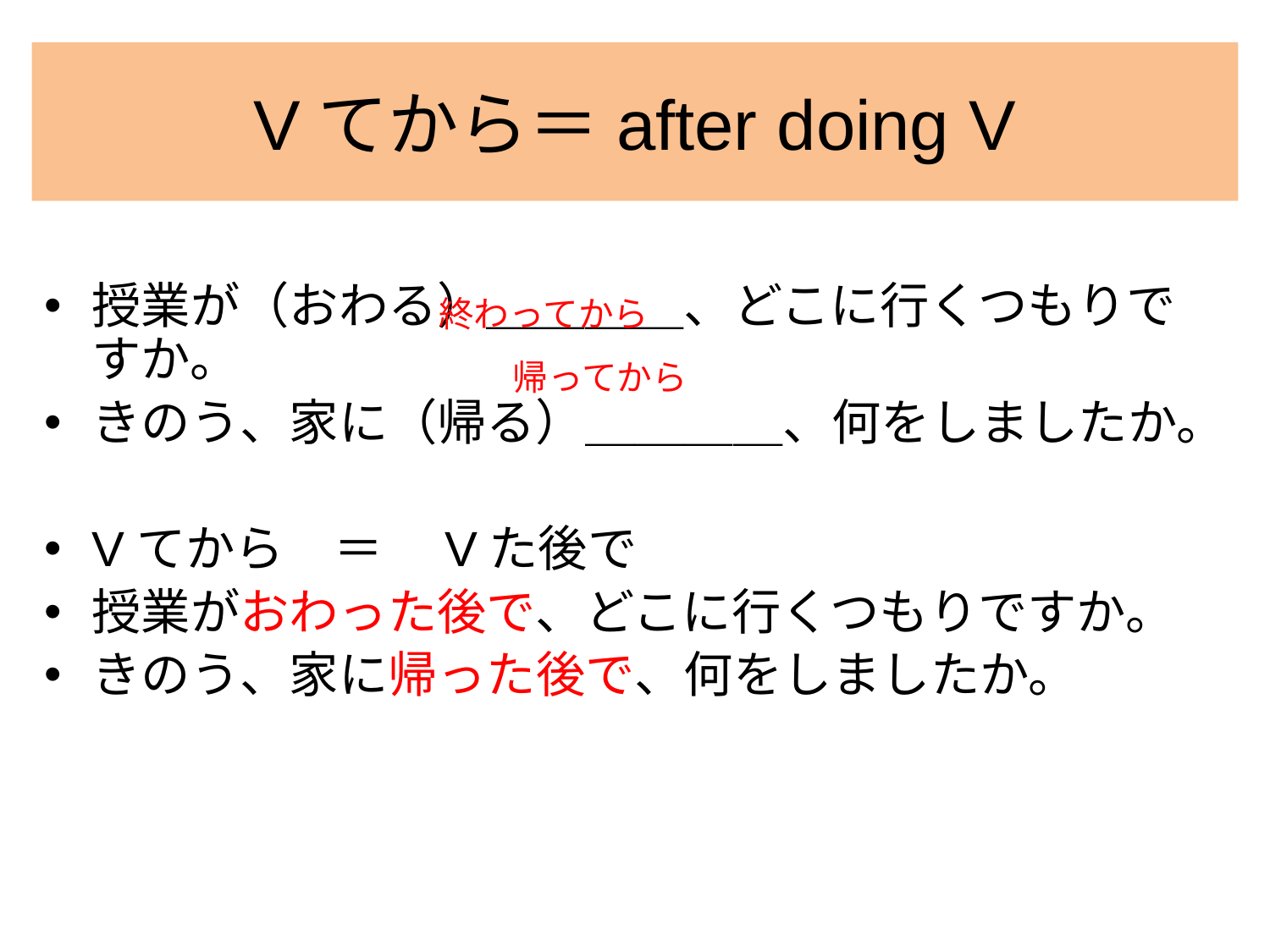

# Vてから＝after doing V
授業が（おわる）＿＿＿＿、どこに行くつもりですか。
きのう、家に（帰る）＿＿＿＿、何をしましたか。

Vてから　＝　Vた後で
授業がおわった後で、どこに行くつもりですか。
きのう、家に帰った後で、何をしましたか。

終わってから
帰ってから